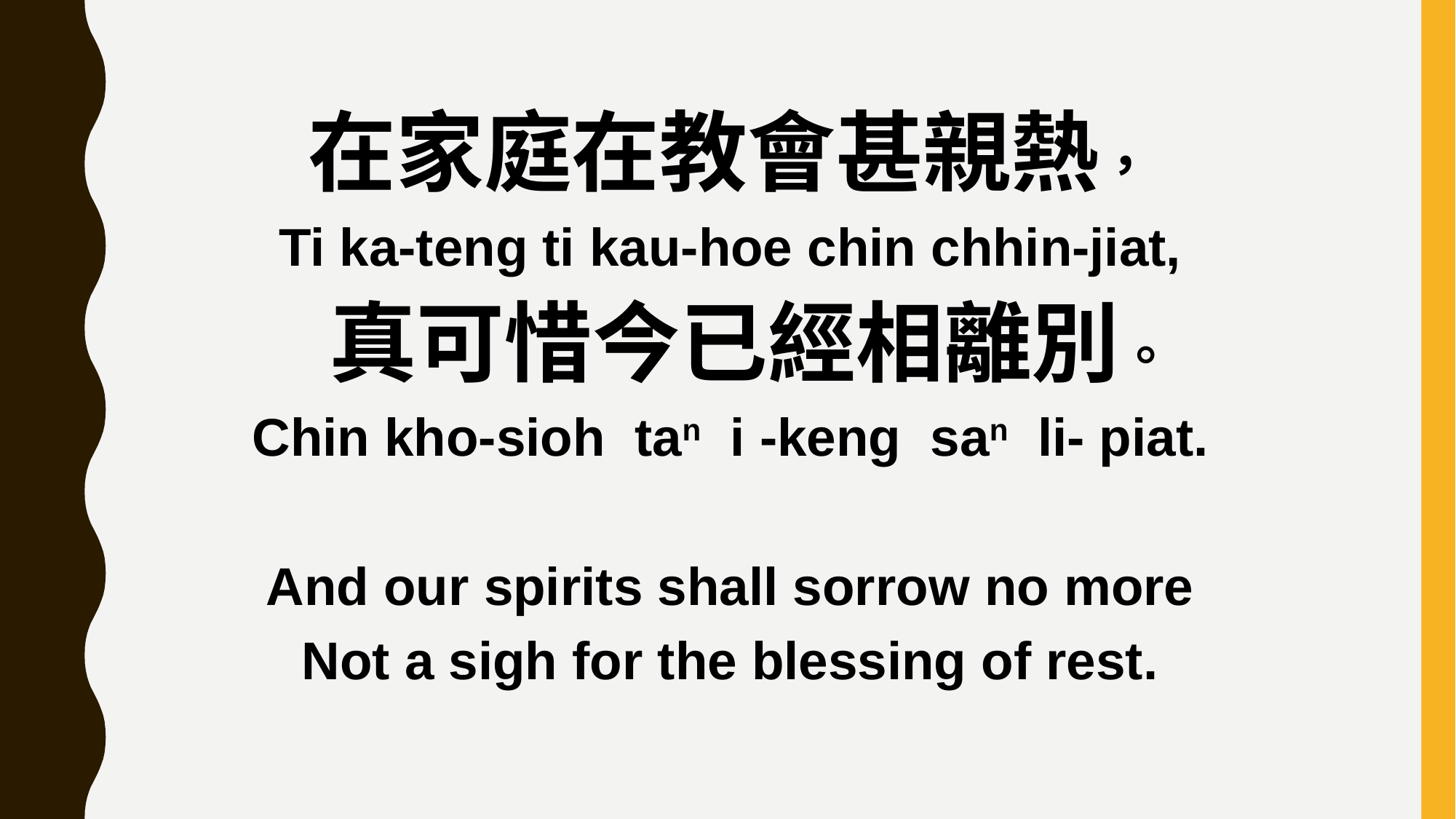

在家庭在教會甚親熱，
Ti ka-teng ti kau-hoe chin chhin-jiat,
 真可惜今已經相離別。
Chin kho-sioh  tan  i -keng  san  li- piat.

And our spirits shall sorrow no more
Not a sigh for the blessing of rest.